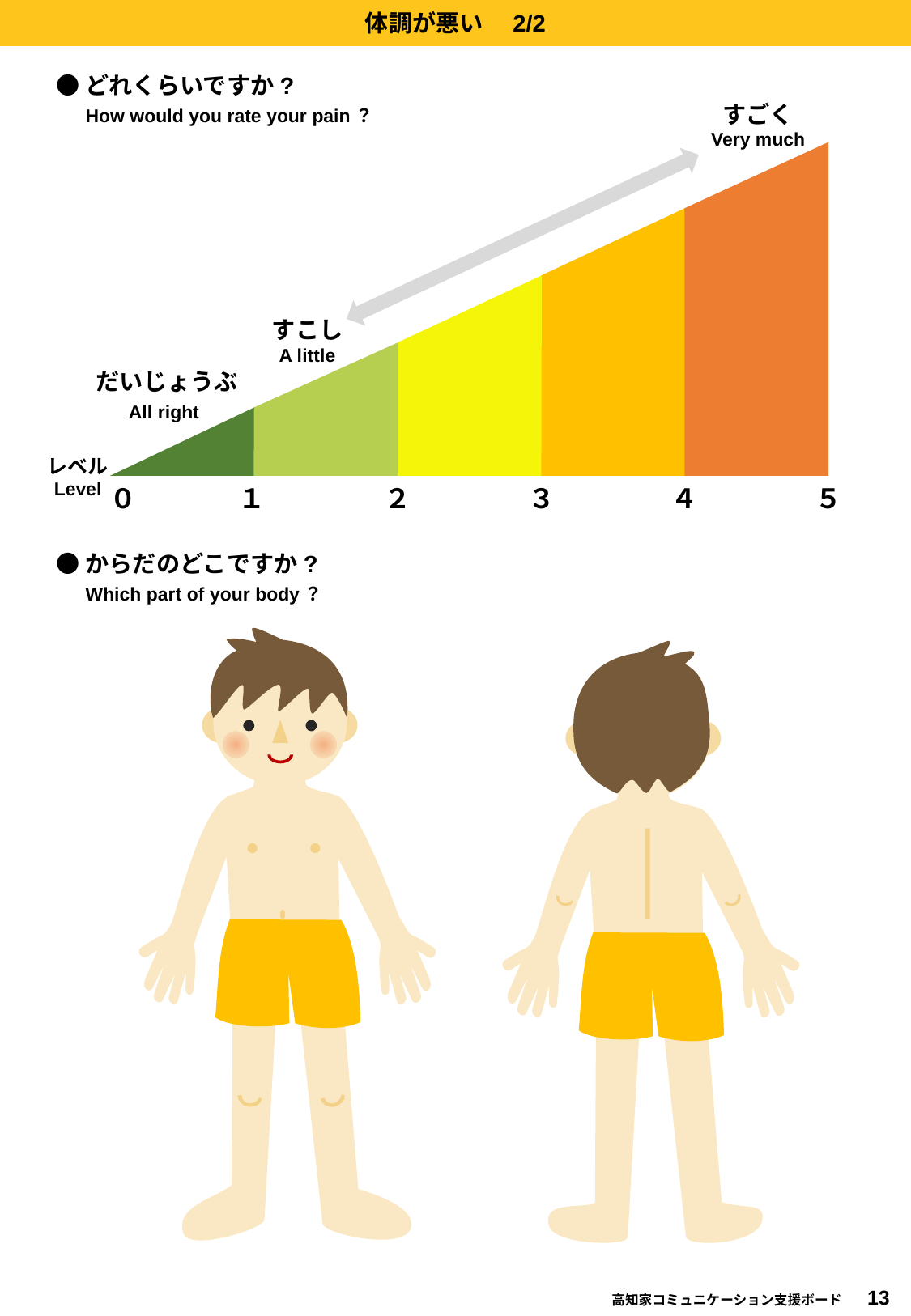

体調が悪い　2/2
●どれくらいですか?
　How would you rate your pain？

すごく
Very much

すこし
A little
だいじょうぶ
All right

レベル
Level

０

１

２

３

４

５

●からだのどこですか?
　Which part of your body？

高知家コミュニケーション支援ボード　13